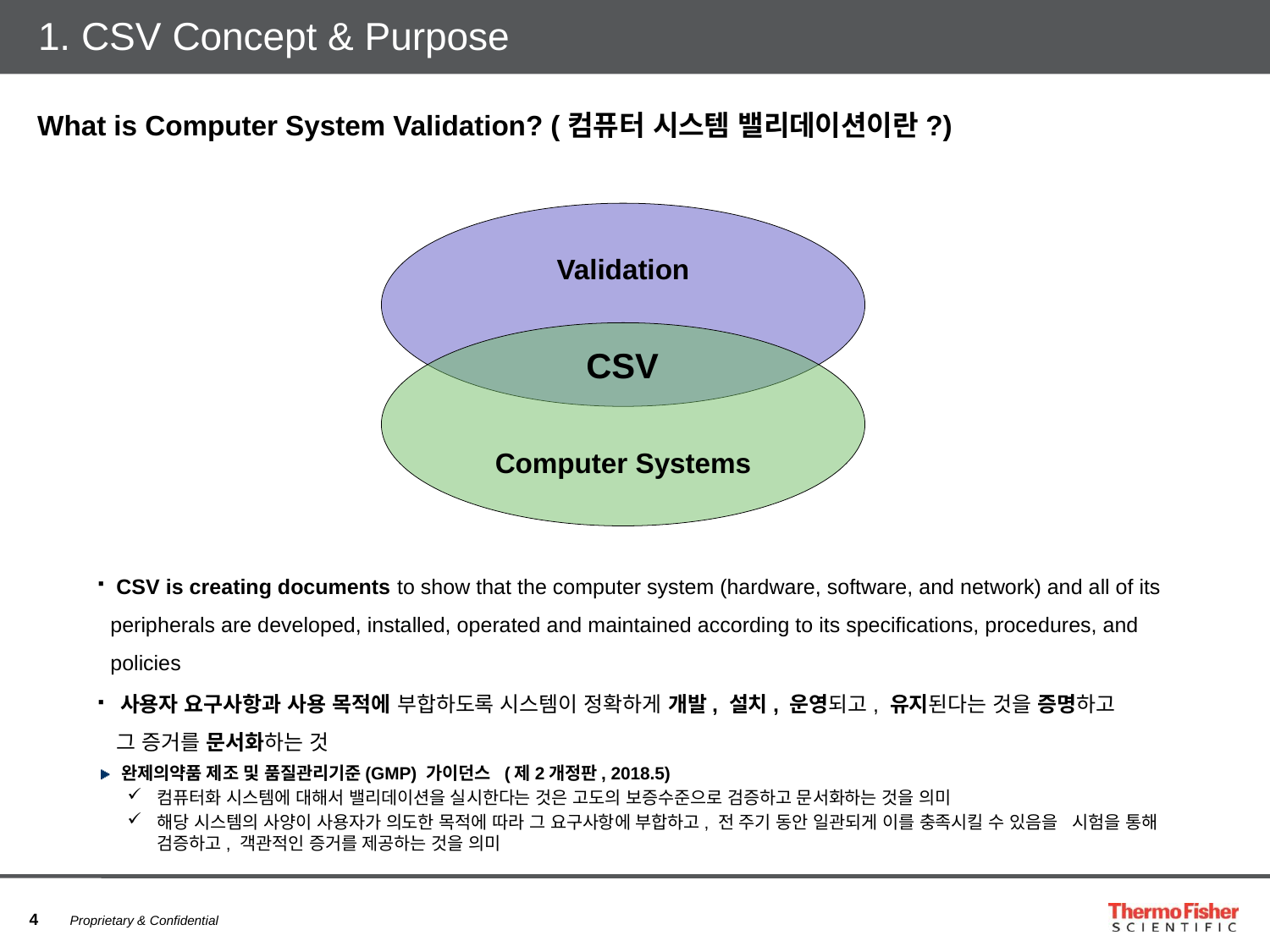

# 1. CSV Concept & Purpose
What is Computer System Validation? (컴퓨터 시스템 밸리데이션이란?)

Validation

CSV
Computer Systems
 CSV is creating documents to show that the computer system (hardware, software, and network) and all of its peripherals are developed, installed, operated and maintained according to its specifications, procedures, and policies
 사용자 요구사항과 사용 목적에 부합하도록 시스템이 정확하게 개발, 설치, 운영되고, 유지된다는 것을 증명하고
 그 증거를 문서화하는 것
완제의약품 제조 및 품질관리기준(GMP) 가이던스  (제2개정판, 2018.5)
컴퓨터화 시스템에 대해서 밸리데이션을 실시한다는 것은 고도의 보증수준으로 검증하고 문서화하는 것을 의미
해당 시스템의 사양이 사용자가 의도한 목적에 따라 그 요구사항에 부합하고, 전 주기 동안 일관되게 이를 충족시킬 수 있음을   시험을 통해 검증하고, 객관적인 증거를 제공하는 것을 의미